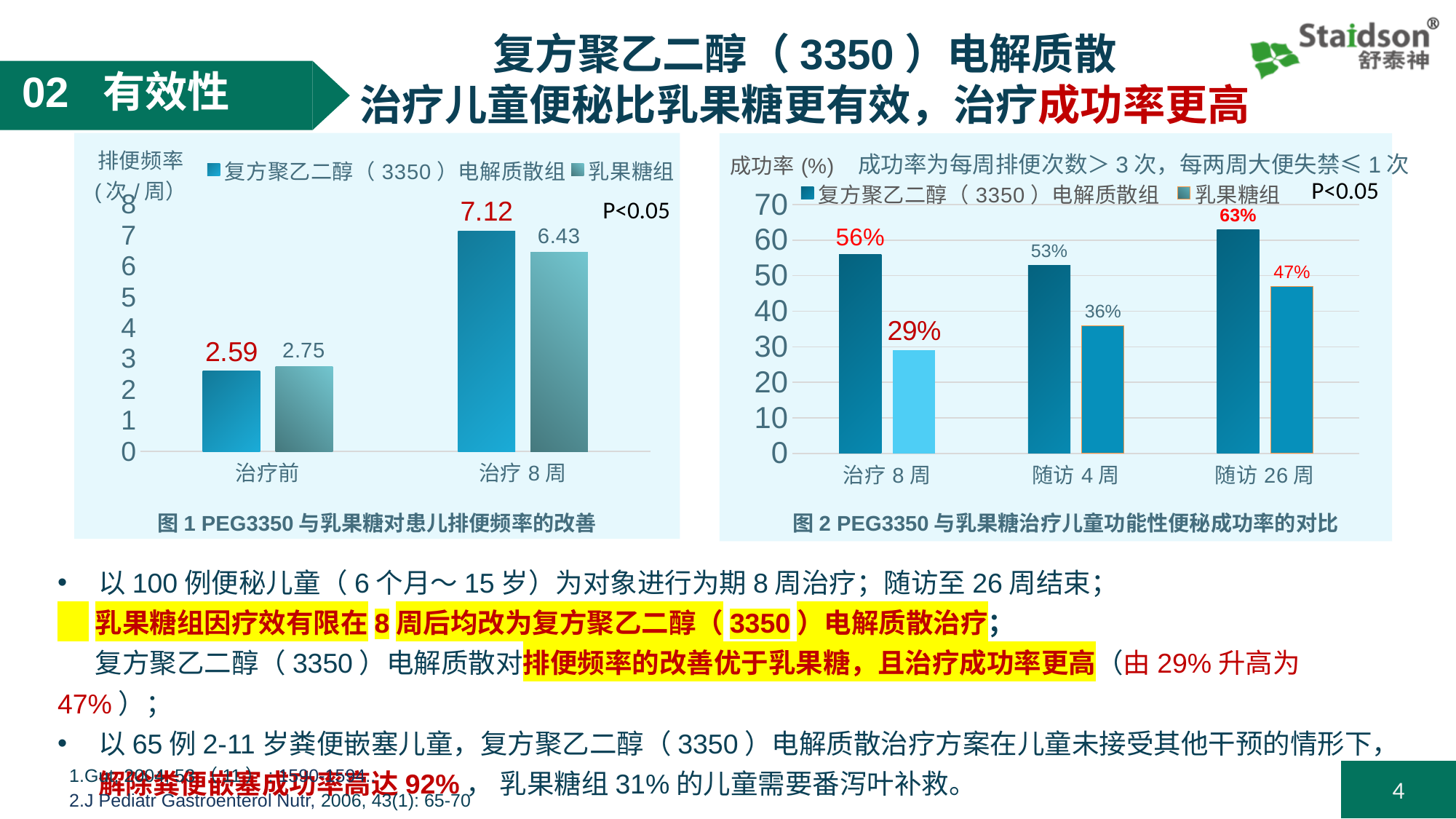

# 复方聚乙二醇（3350）电解质散 治疗儿童便秘比乳果糖更有效，治疗成功率更高
02  有效性

### Chart

| Category | 复方聚乙二醇（3350）电解质散组 | 乳果糖组 |
|---|---|---|
| 治疗前 | 2.59 | 2.75 |
| 治疗8周 | 7.12 | 6.43 |

### Chart

| Category | 复方聚乙二醇（3350）电解质散组 | 乳果糖组 |
|---|---|---|
| 治疗8周 | 56.0 | 29.0 |
| 随访4周 | 53.0 | 36.0 |
| 随访26周 | 63.0 | 47.0 |
成功率为每周排便次数＞3次，每两周大便失禁≤1次
P<0.05
P<0.05
图1 PEG3350与乳果糖对患儿排便频率的改善
图2 PEG3350与乳果糖治疗儿童功能性便秘成功率的对比
以100例便秘儿童（6个月～15岁）为对象进行为期8周治疗；随访至26周结束；
     乳果糖组因疗效有限在8周后均改为复方聚乙二醇（3350）电解质散治疗；
     复方聚乙二醇（3350）电解质散对排便频率的改善优于乳果糖，且治疗成功率更高（由29%升高为47%）；
以65例2-11岁粪便嵌塞儿童，复方聚乙二醇（3350）电解质散治疗方案在儿童未接受其他干预的情形下，解除粪便嵌塞成功率高达92%， 乳果糖组31%的儿童需要番泻叶补救。
1.Gut, 2004, 53（11）: 1590-1594..
2.J Pediatr Gastroenterol Nutr, 2006, 43(1): 65-70
Gut, 2004, 53(11):1590